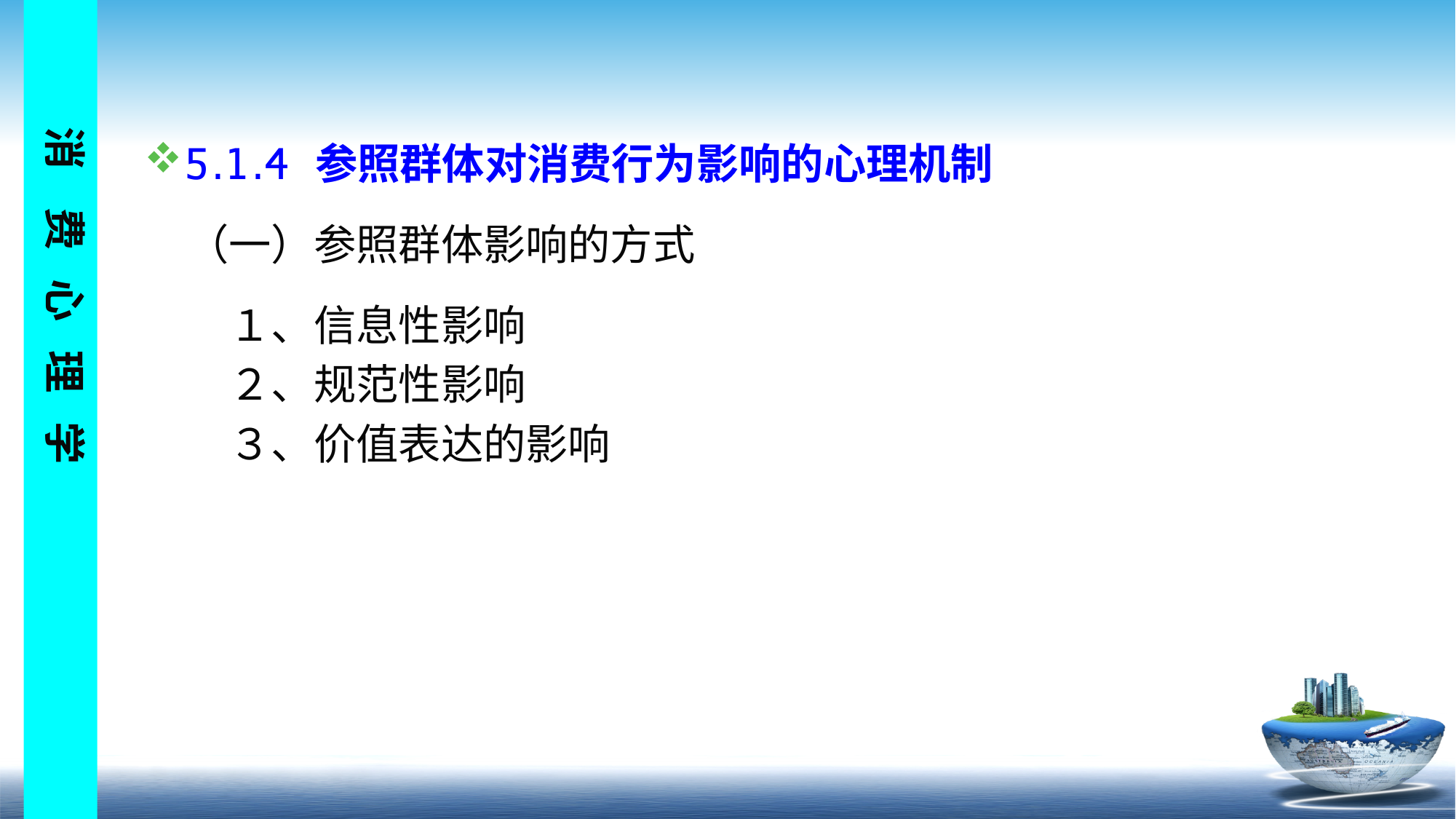

5.1.4 参照群体对消费行为影响的心理机制

　（一）参照群体影响的方式

　　１、信息性影响
　　２、规范性影响
　　３、价值表达的影响
杰迈韶捕蠕著邵哉债缩奶整锭峰帘揩傲鸡础慷颈茫汐斡暴灯秸汪滔椭揽鲜第九章 消费者群体与消费心理第九章 消费者群体与消费心理